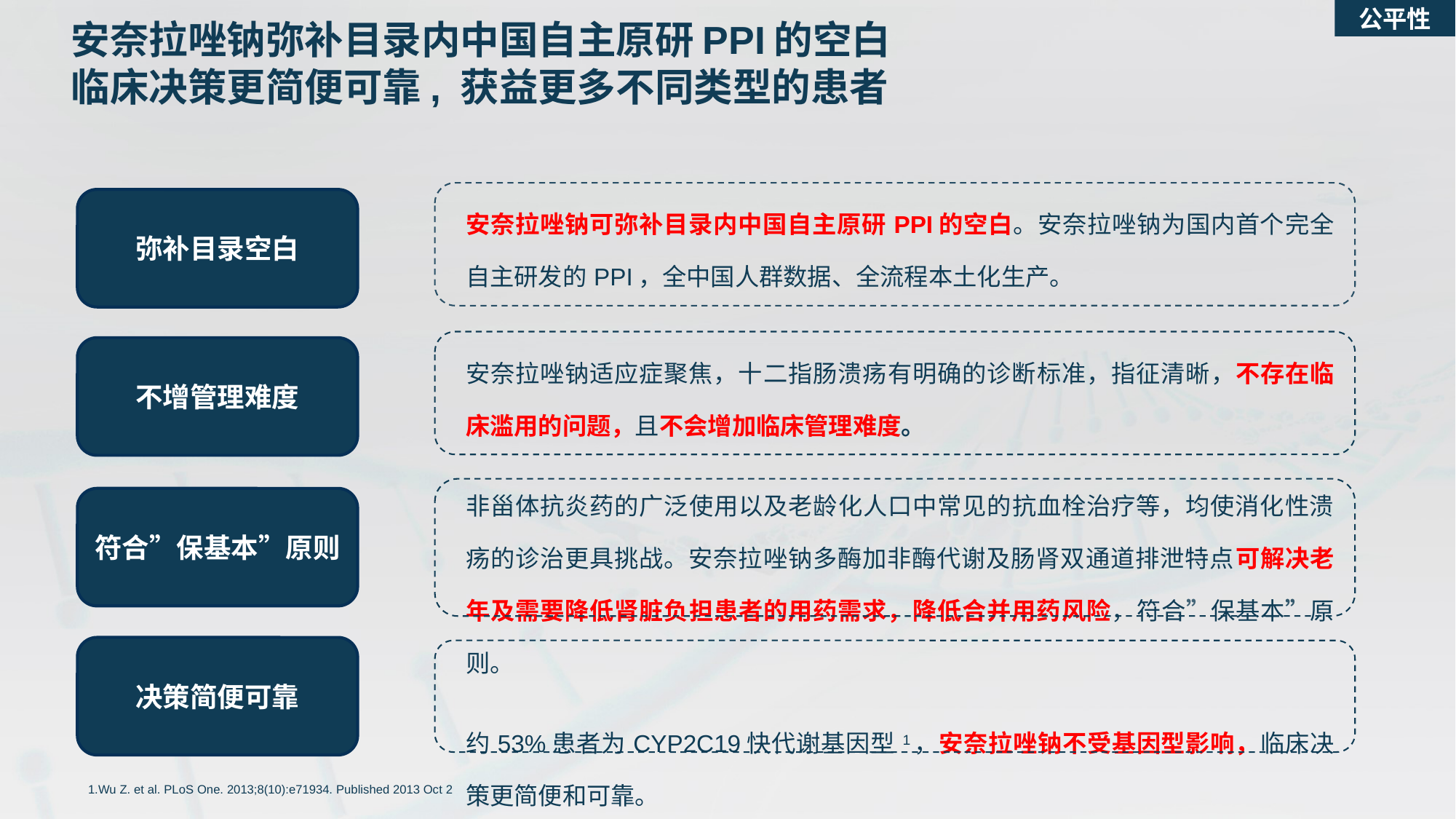

公平性
安奈拉唑钠弥补目录内中国自主原研PPI的空白
临床决策更简便可靠, 获益更多不同类型的患者
| 安奈拉唑钠可弥补目录内中国自主原研PPI的空白。安奈拉唑钠为国内首个完全自主研发的PPI，全中国人群数据、全流程本土化生产。 |
| --- |
| 安奈拉唑钠适应症聚焦，十二指肠溃疡有明确的诊断标准，指征清晰，不存在临床滥用的问题，且不会增加临床管理难度。 |
| 非甾体抗炎药的广泛使用以及老龄化人口中常见的抗血栓治疗等，均使消化性溃疡的诊治更具挑战。安奈拉唑钠多酶加非酶代谢及肠肾双通道排泄特点可解决老年及需要降低肾脏负担患者的用药需求，降低合并用药风险，符合”保基本”原则。 |
| 约53%患者为CYP2C19快代谢基因型1，安奈拉唑钠不受基因型影响，临床决策更简便和可靠。 |

弥补目录空白

不增管理难度

符合”保基本”原则
决策简便可靠

1.Wu Z. et al. PLoS One. 2013;8(10):e71934. Published 2013 Oct 2